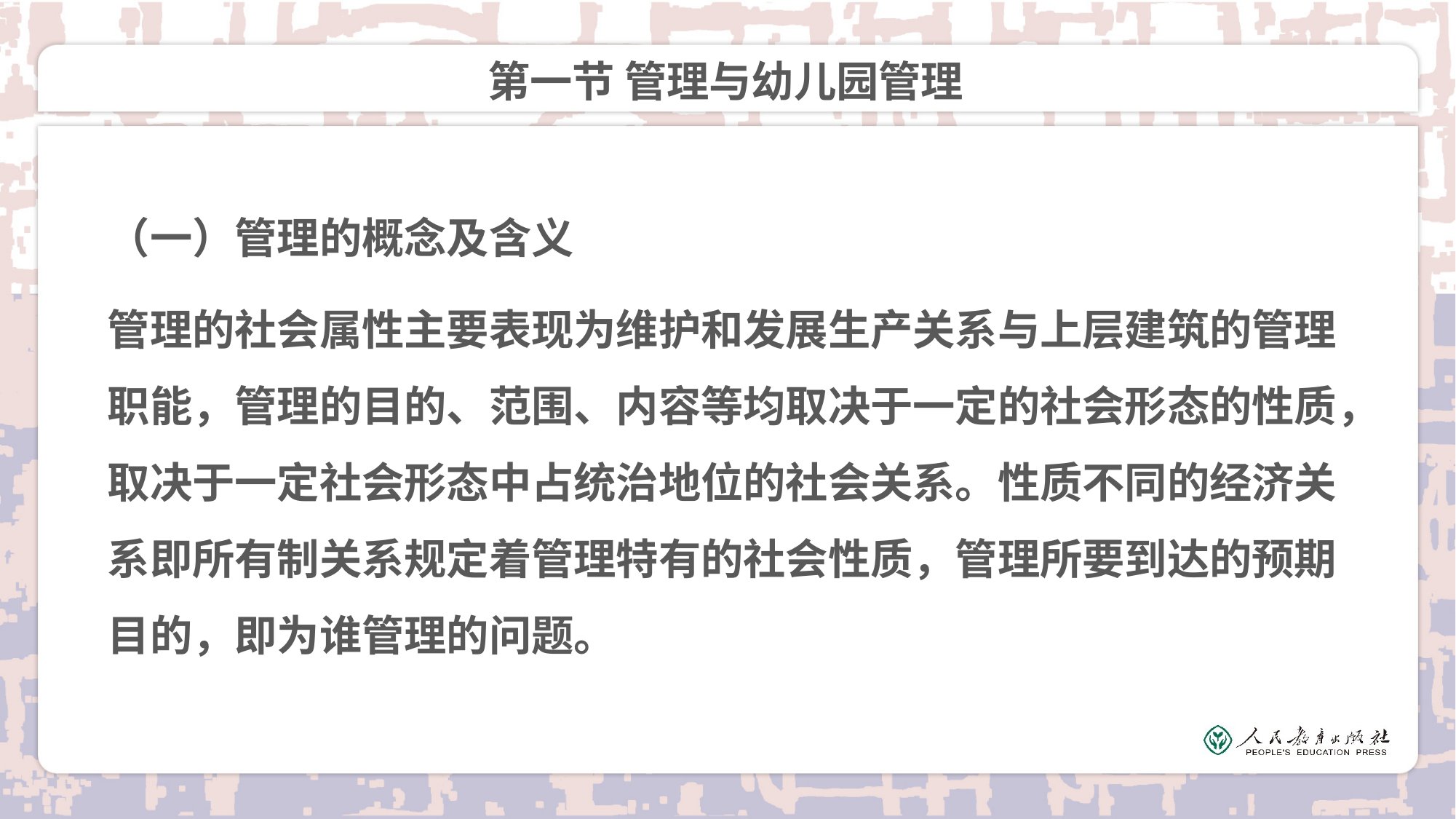

# 第一节 管理与幼儿园管理
（一）管理的概念及含义
管理的社会属性主要表现为维护和发展生产关系与上层建筑的管理职能，管理的目的、范围、内容等均取决于一定的社会形态的性质，取决于一定社会形态中占统治地位的社会关系。性质不同的经济关系即所有制关系规定着管理特有的社会性质，管理所要到达的预期目的，即为谁管理的问题。